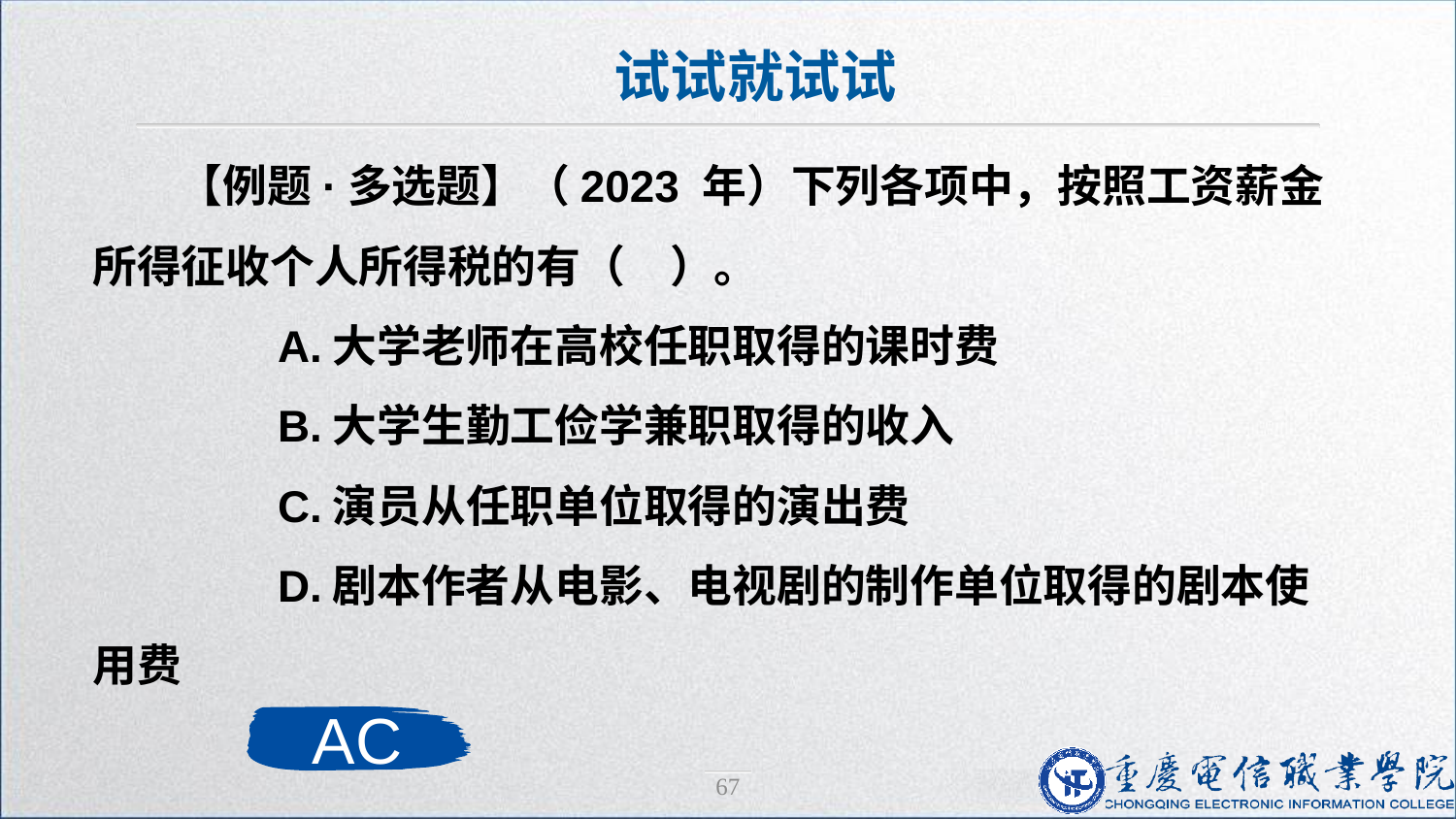

试试就试试
【例题·多选题】（2023 年）下列各项中，按照工资薪金所得征收个人所得税的有（　）。
　　A.大学老师在高校任职取得的课时费
　　B.大学生勤工俭学兼职取得的收入
　　C.演员从任职单位取得的演出费
　　D.剧本作者从电影、电视剧的制作单位取得的剧本使用费

AC

67